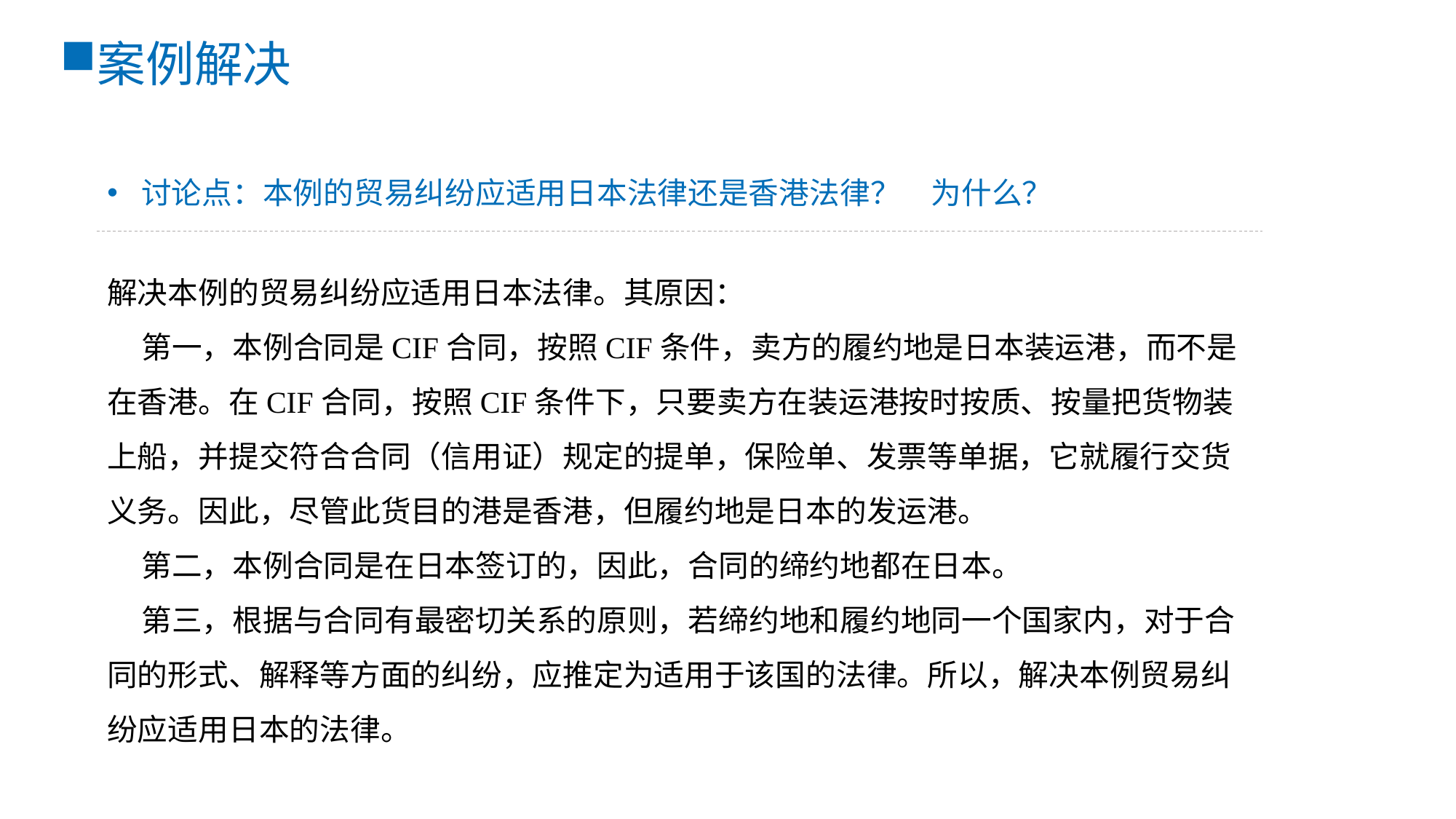

案例解决
讨论点：本例的贸易纠纷应适用日本法律还是香港法律？　为什么？
解决本例的贸易纠纷应适用日本法律。其原因：
    第一，本例合同是CIF合同，按照CIF条件，卖方的履约地是日本装运港，而不是在香港。在CIF合同，按照CIF条件下，只要卖方在装运港按时按质、按量把货物装上船，并提交符合合同（信用证）规定的提单，保险单、发票等单据，它就履行交货义务。因此，尽管此货目的港是香港，但履约地是日本的发运港。
    第二，本例合同是在日本签订的，因此，合同的缔约地都在日本。
    第三，根据与合同有最密切关系的原则，若缔约地和履约地同一个国家内，对于合同的形式、解释等方面的纠纷，应推定为适用于该国的法律。所以，解决本例贸易纠纷应适用日本的法律。